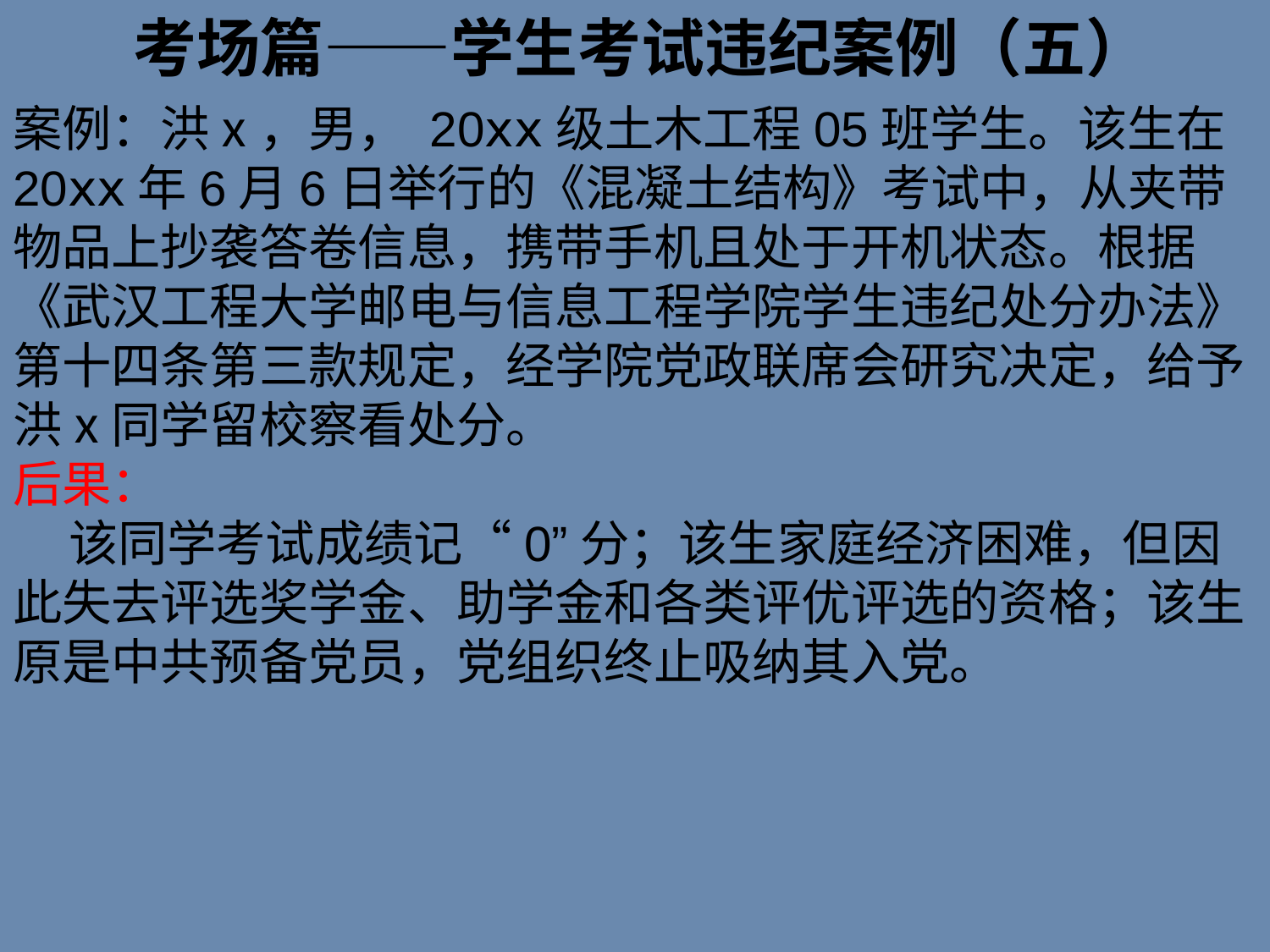

考场篇——学生考试违纪案例（五）
案例：洪ⅹ，男， 20ⅹⅹ级土木工程05班学生。该生在20ⅹⅹ年6月6日举行的《混凝土结构》考试中，从夹带物品上抄袭答卷信息，携带手机且处于开机状态。根据《武汉工程大学邮电与信息工程学院学生违纪处分办法》第十四条第三款规定，经学院党政联席会研究决定，给予洪ⅹ同学留校察看处分。
后果：
    该同学考试成绩记“0”分；该生家庭经济困难，但因此失去评选奖学金、助学金和各类评优评选的资格；该生原是中共预备党员，党组织终止吸纳其入党。